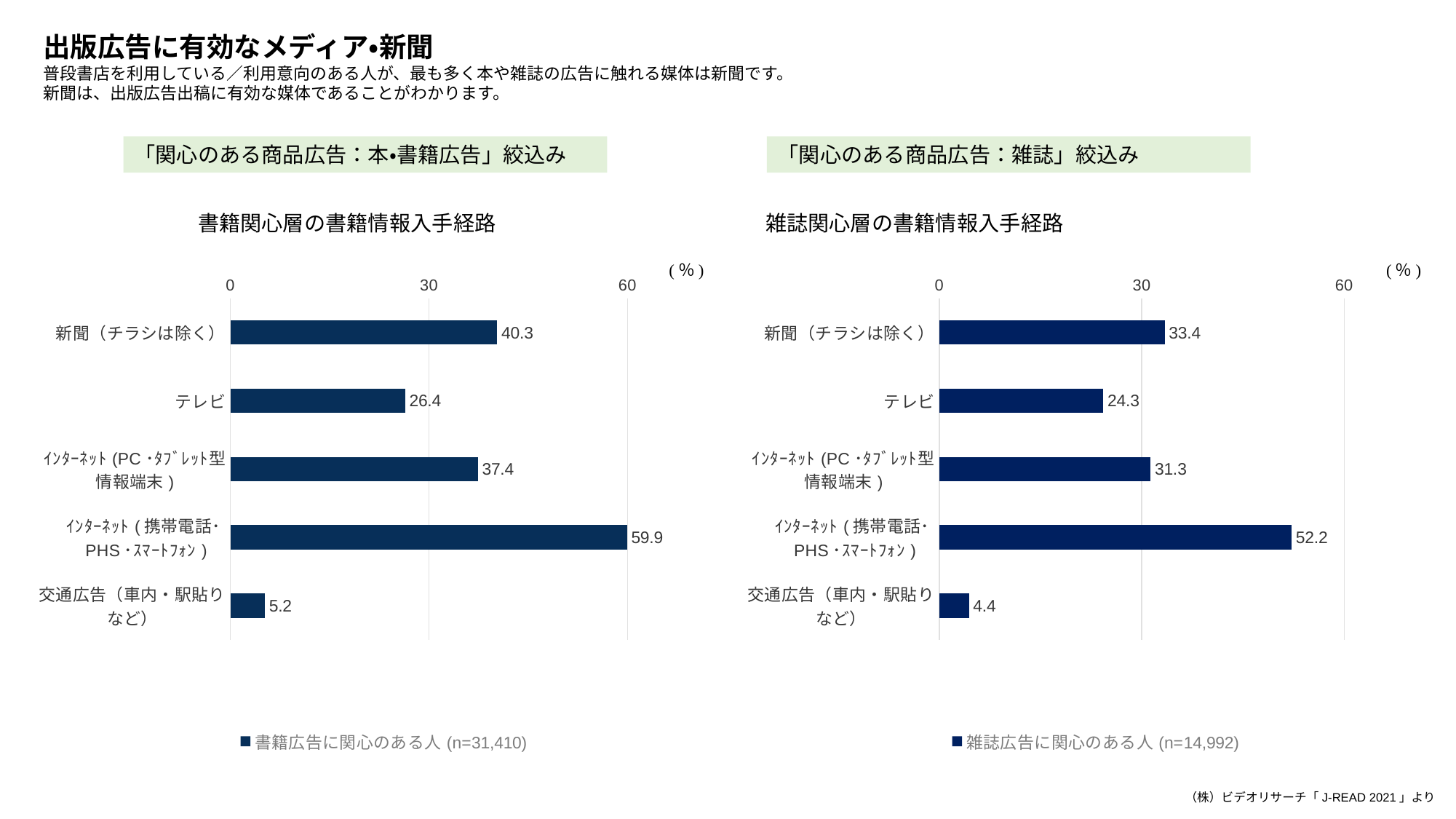

出版広告に有効なメディア・新聞
普段書店を利用している／利用意向のある人が、最も多く本や雑誌の広告に触れる媒体は新聞です。
新聞は、出版広告出稿に有効な媒体であることがわかります。
「関心のある商品広告：雑誌」絞込み
「関心のある商品広告：本・書籍広告」絞込み
雑誌関心層の書籍情報入手経路
書籍関心層の書籍情報入手経路

### Chart

| Category | 書籍広告に関心のある人(n=31,410) |
|---|---|
| 新聞（チラシは除く） | 40.3 |
| テレビ | 26.4 |
| ｲﾝﾀｰﾈｯﾄ(PC･ﾀﾌﾞﾚｯﾄ型情報端末) | 37.4 |
| ｲﾝﾀｰﾈｯﾄ(携帯電話･PHS･ｽﾏｰﾄﾌｫﾝ) | 59.9 |
| 交通広告（車内・駅貼りなど） | 5.2 |

### Chart

| Category | 雑誌広告に関心のある人(n=14,992) |
|---|---|
| 新聞（チラシは除く） | 33.4 |
| テレビ | 24.3 |
| ｲﾝﾀｰﾈｯﾄ(PC･ﾀﾌﾞﾚｯﾄ型情報端末) | 31.3 |
| ｲﾝﾀｰﾈｯﾄ(携帯電話･PHS･ｽﾏｰﾄﾌｫﾝ) | 52.2 |
| 交通広告（車内・駅貼りなど） | 4.4 |
（株）ビデオリサーチ「J-READ 2021」より